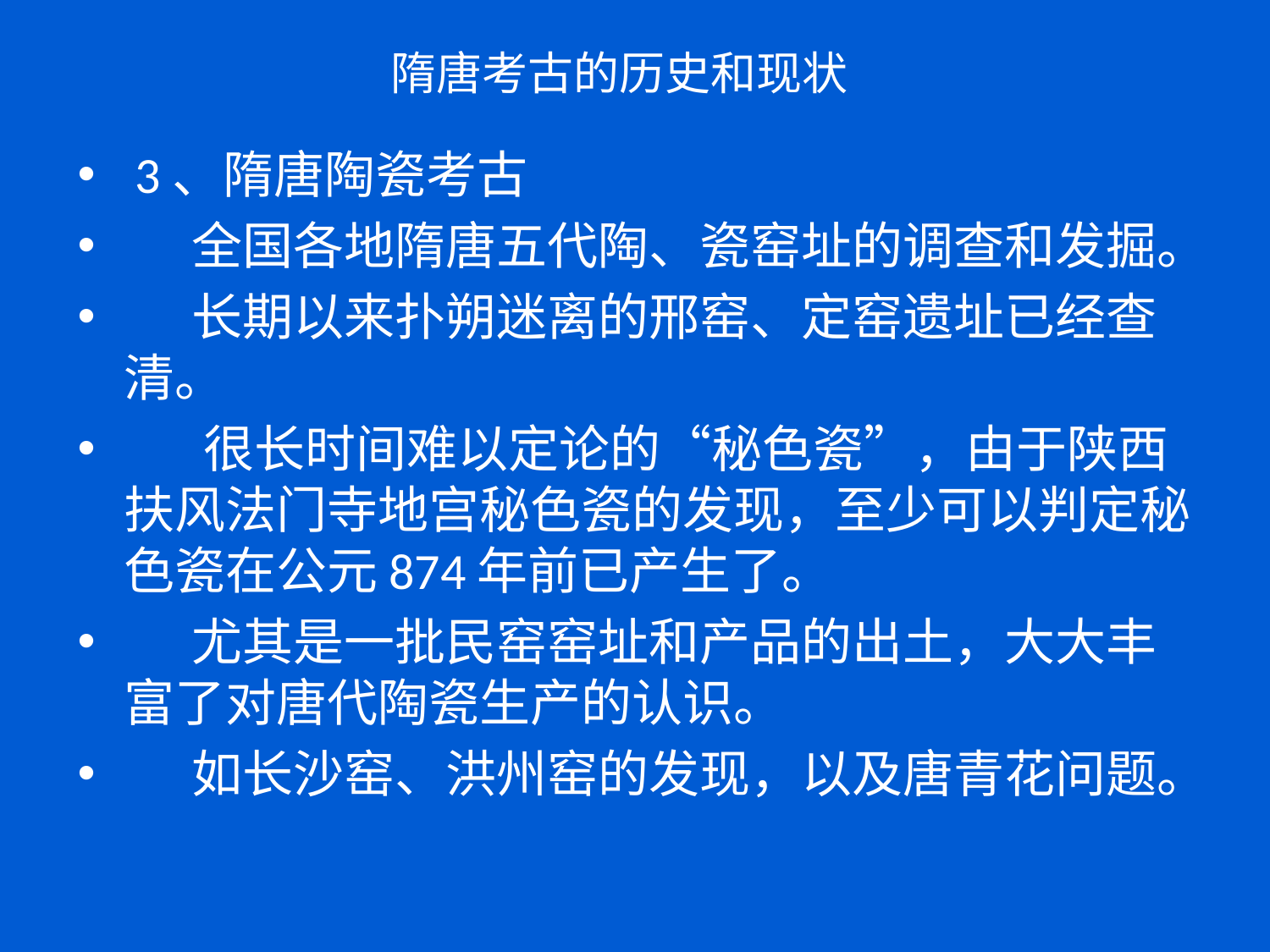

# 隋唐考古的历史和现状
 3、隋唐陶瓷考古
     全国各地隋唐五代陶、瓷窑址的调查和发掘。
     长期以来扑朔迷离的邢窑、定窑遗址已经查清。
      很长时间难以定论的“秘色瓷”，由于陕西扶风法门寺地宫秘色瓷的发现，至少可以判定秘色瓷在公元874年前已产生了。
     尤其是一批民窑窑址和产品的出土，大大丰富了对唐代陶瓷生产的认识。
     如长沙窑、洪州窑的发现，以及唐青花问题。